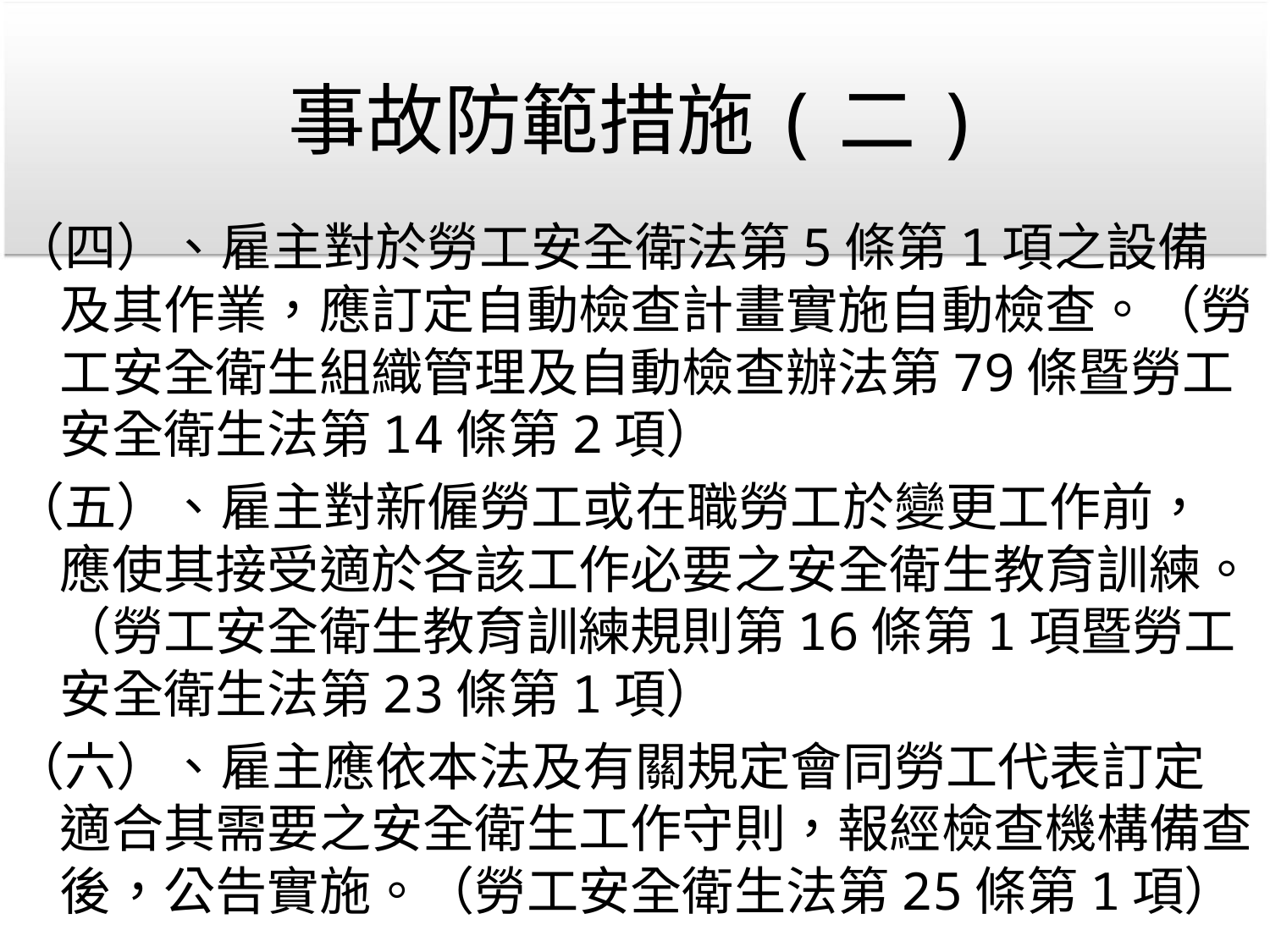

# 事故防範措施(二)
（四）、雇主對於勞工安全衛法第5條第1項之設備及其作業，應訂定自動檢查計畫實施自動檢查。（勞工安全衛生組織管理及自動檢查辦法第79條暨勞工安全衛生法第14條第2項）
（五）、雇主對新僱勞工或在職勞工於變更工作前，應使其接受適於各該工作必要之安全衛生教育訓練。（勞工安全衛生教育訓練規則第16條第1項暨勞工安全衛生法第23條第1項）
（六）、雇主應依本法及有關規定會同勞工代表訂定適合其需要之安全衛生工作守則，報經檢查機構備查後，公告實施。（勞工安全衛生法第25條第1項）